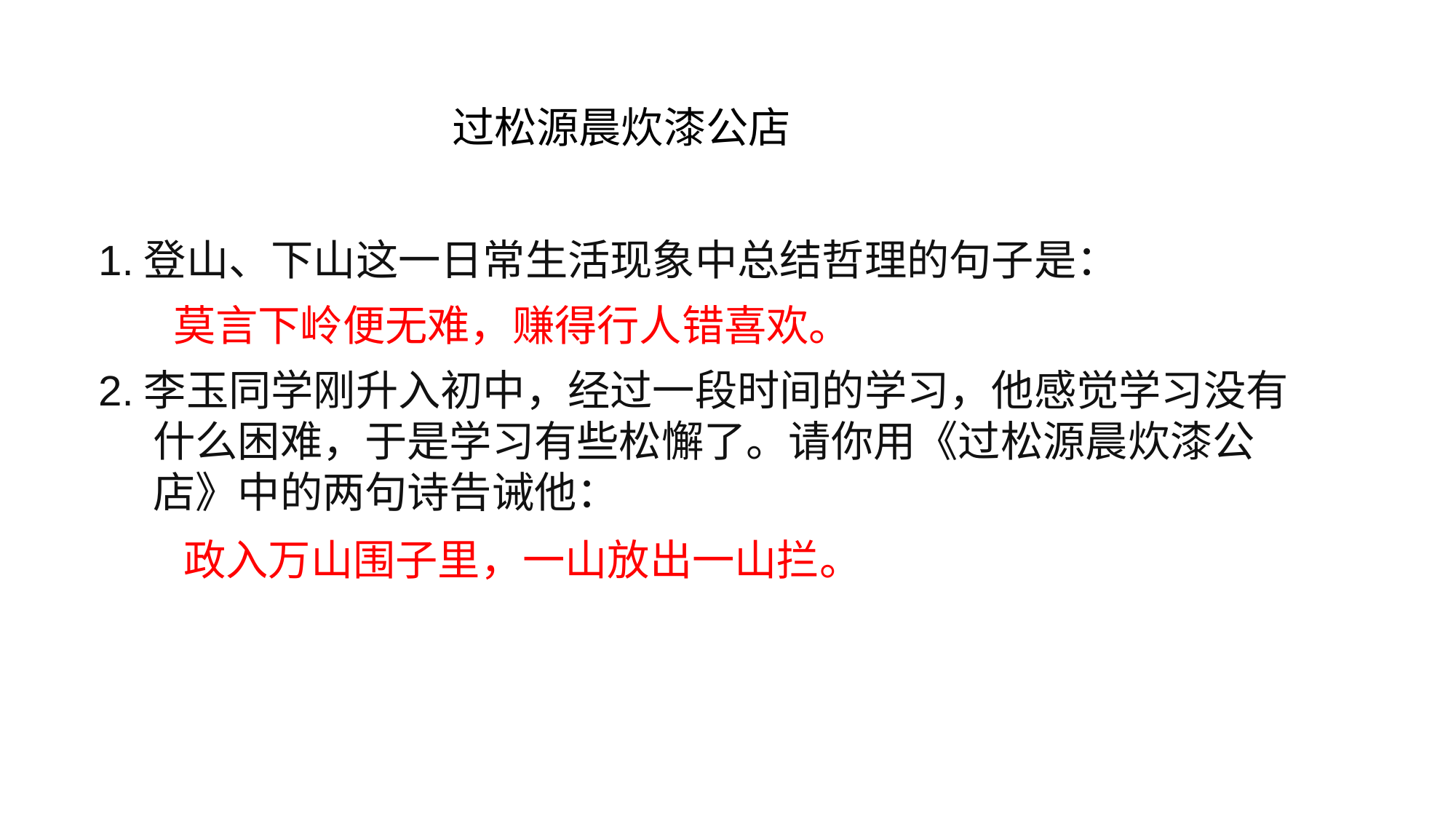

# 过松源晨炊漆公店
1.登山、下山这一日常生活现象中总结哲理的句子是：

2.李玉同学刚升入初中，经过一段时间的学习，他感觉学习没有什么困难，于是学习有些松懈了。请你用《过松源晨炊漆公店》中的两句诗告诫他：
莫言下岭便无难，赚得行人错喜欢。
政入万山围子里，一山放出一山拦。